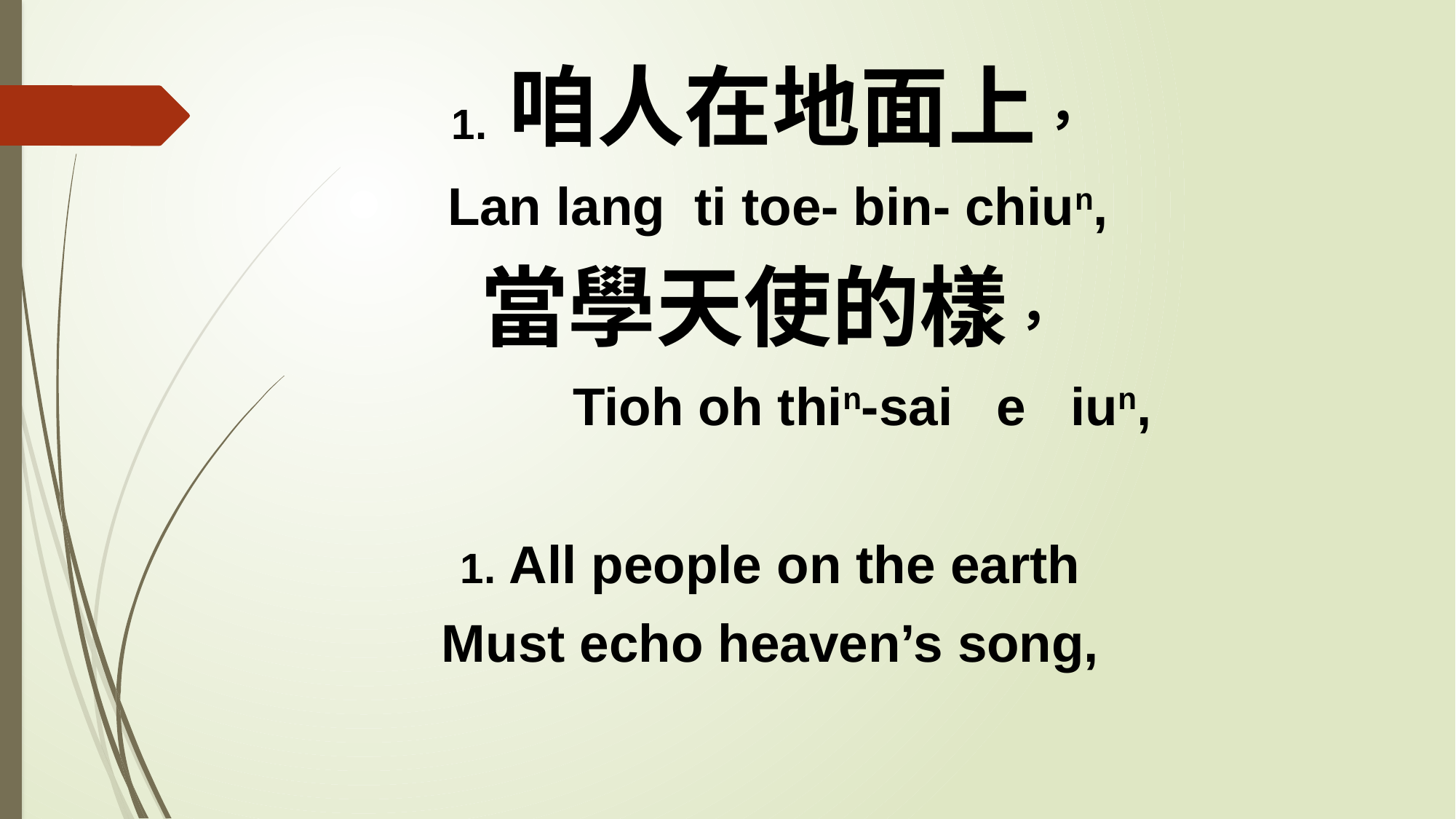

1. 咱人在地面上，
 Lan lang  ti toe- bin- chiun,
當學天使的樣，
                        Tioh oh thin-sai   e   iun,

1. All people on the earth
Must echo heaven’s song,